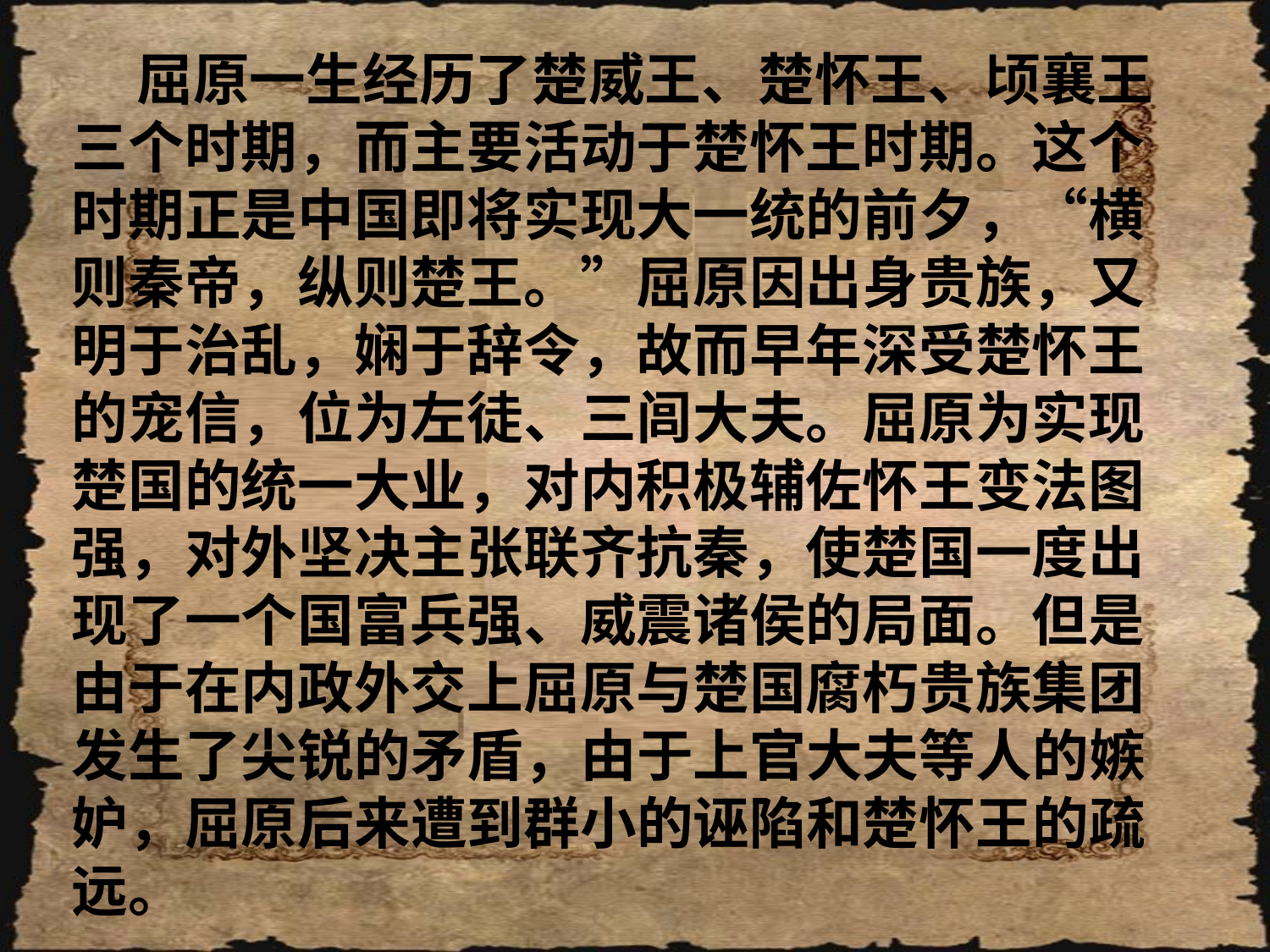

屈原一生经历了楚威王、楚怀王、顷襄王三个时期，而主要活动于楚怀王时期。这个时期正是中国即将实现大一统的前夕，“横则秦帝，纵则楚王。”屈原因出身贵族，又明于治乱，娴于辞令，故而早年深受楚怀王的宠信，位为左徒、三闾大夫。屈原为实现楚国的统一大业，对内积极辅佐怀王变法图强，对外坚决主张联齐抗秦，使楚国一度出现了一个国富兵强、威震诸侯的局面。但是由于在内政外交上屈原与楚国腐朽贵族集团发生了尖锐的矛盾，由于上官大夫等人的嫉妒，屈原后来遭到群小的诬陷和楚怀王的疏远。